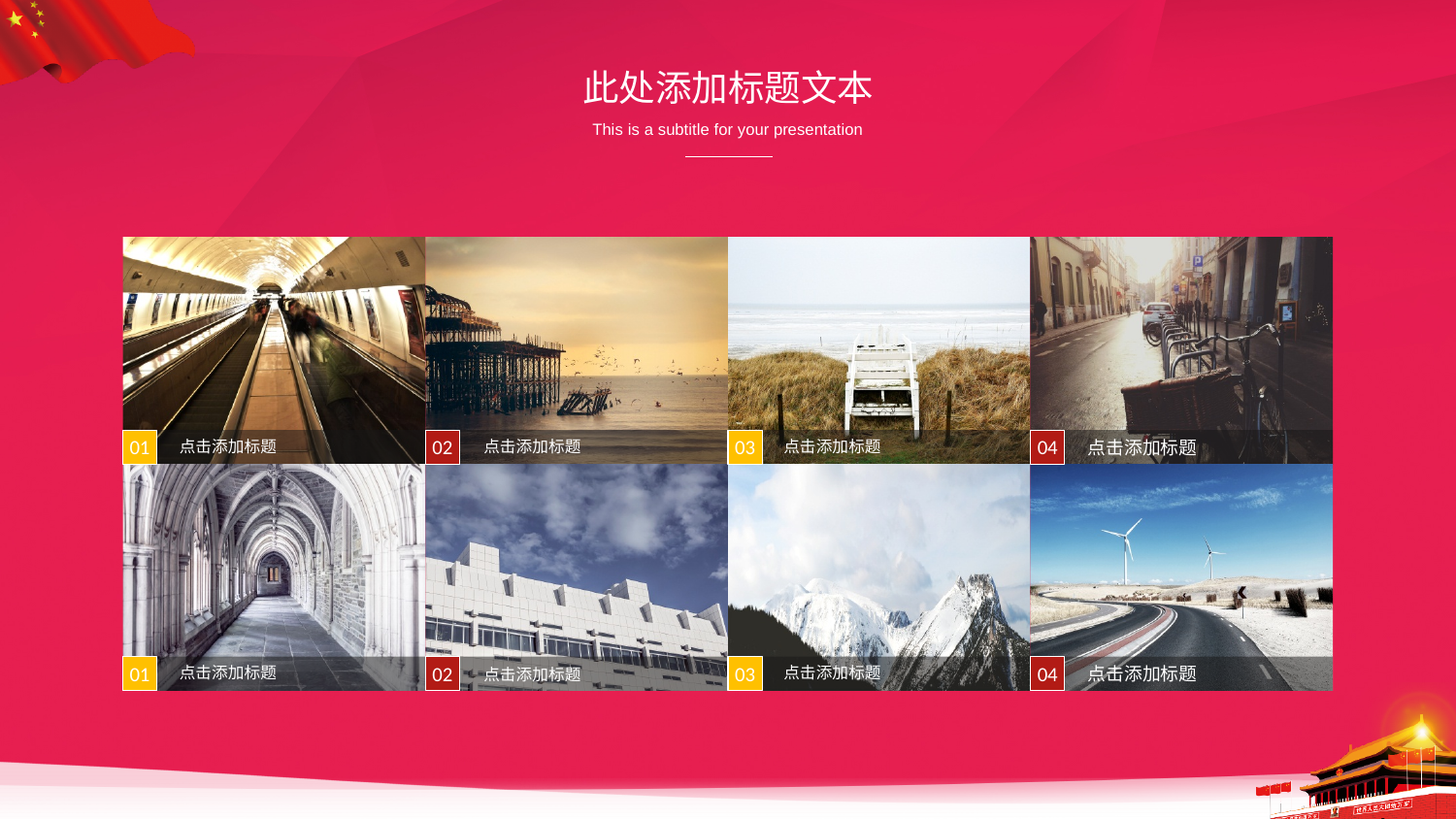

此处添加标题文本
This is a subtitle for your presentation

点击添加标题
点击添加标题
点击添加标题
点击添加标题
01

02

03

04

点击添加标题
点击添加标题
点击添加标题
01

02

03

04

点击添加标题